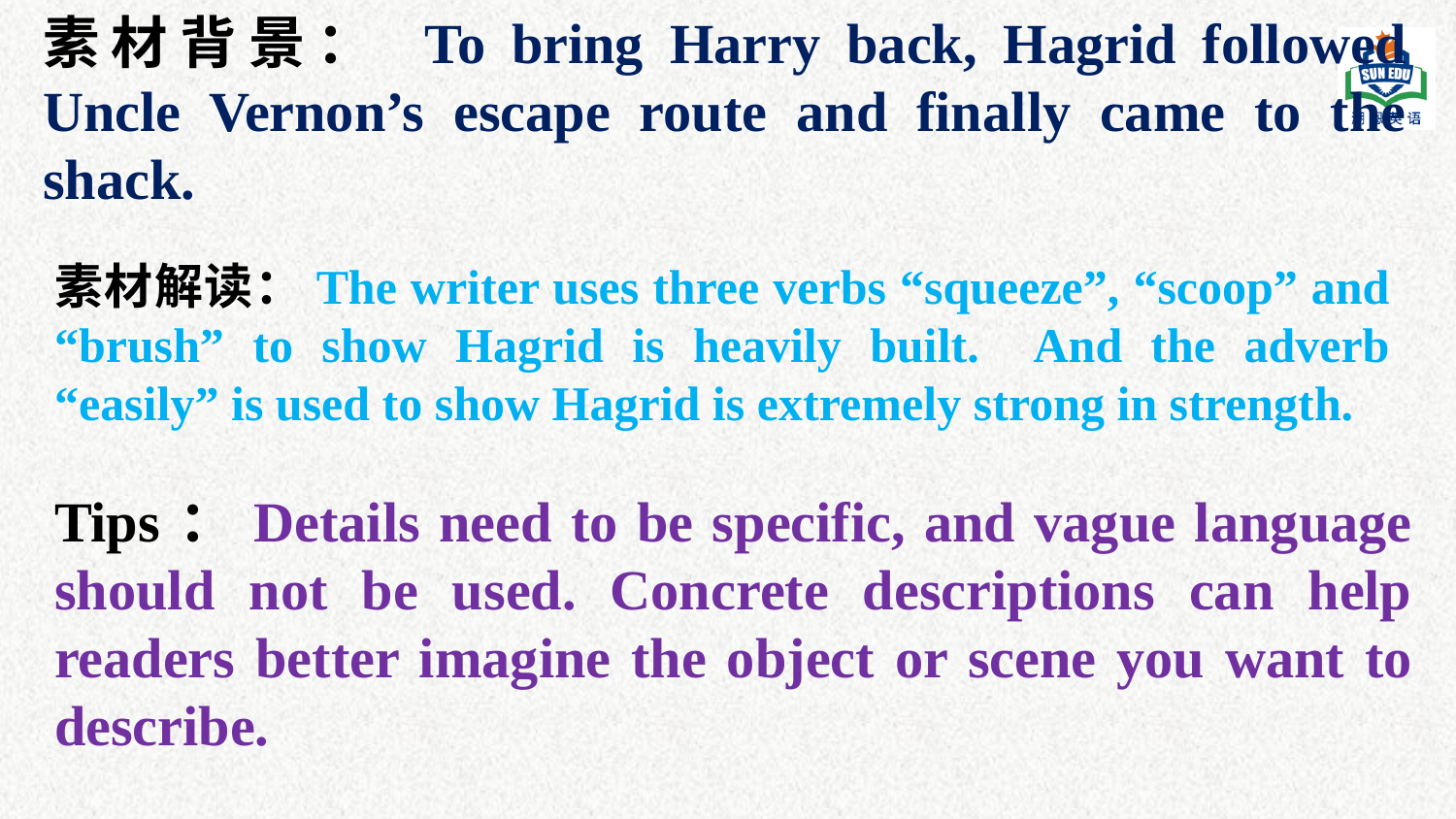

素材背景： To bring Harry back, Hagrid followed Uncle Vernon’s escape route and finally came to the shack.
素材解读：The writer uses three verbs “squeeze”, “scoop” and “brush” to show Hagrid is heavily built.  And the adverb “easily” is used to show Hagrid is extremely strong in strength.
Tips：Details need to be specific, and vague language should not be used. Concrete descriptions can help readers better imagine the object or scene you want to describe.